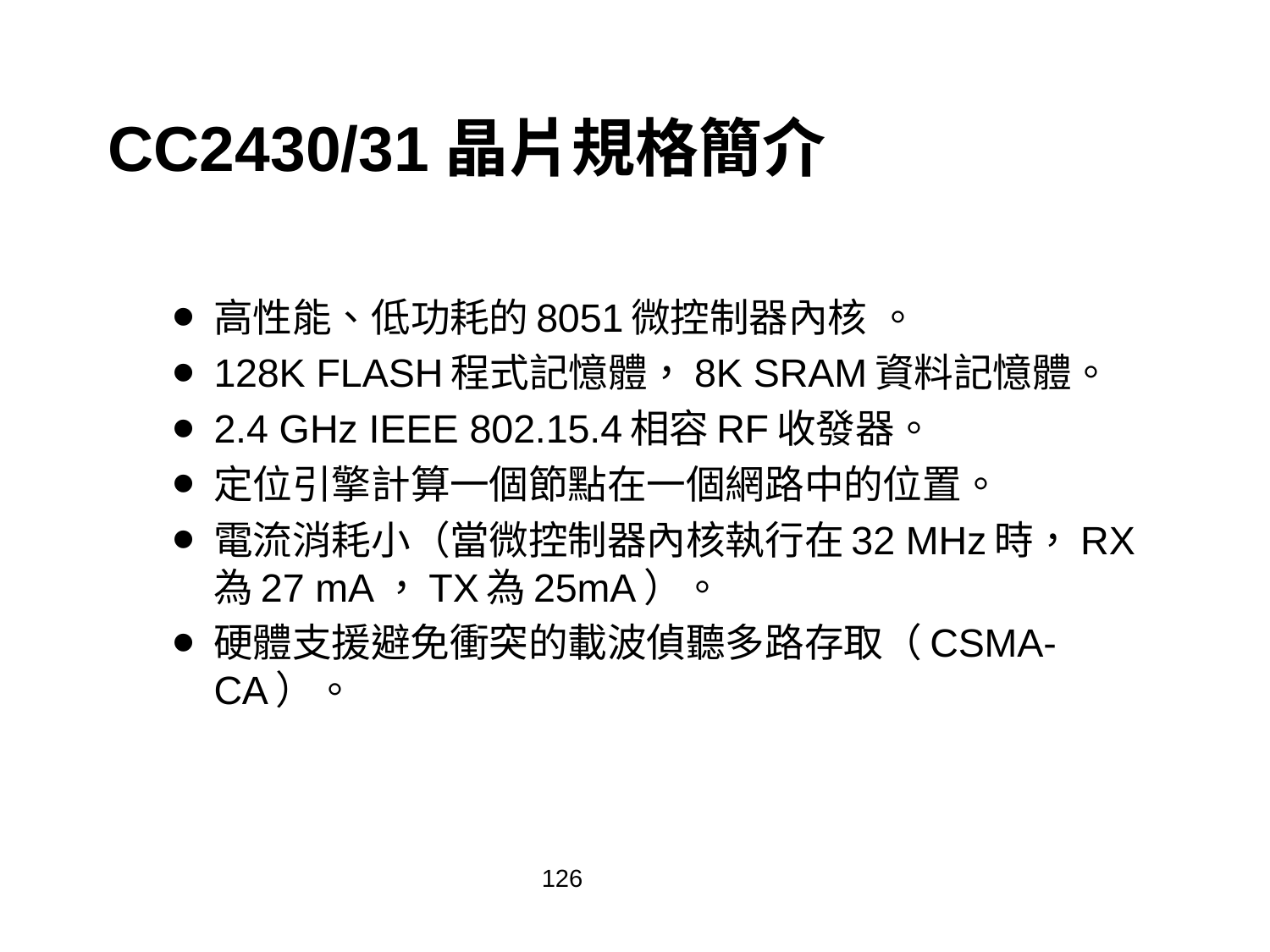

# CC2430/31晶片規格簡介
高性能、低功耗的8051微控制器內核 。
128K FLASH程式記憶體，8K SRAM資料記憶體。
2.4 GHz IEEE 802.15.4相容RF收發器。
定位引擎計算一個節點在一個網路中的位置。
電流消耗小（當微控制器內核執行在32 MHz時，RX 為27 mA，TX為25mA）。
硬體支援避免衝突的載波偵聽多路存取（CSMA-CA）。
126